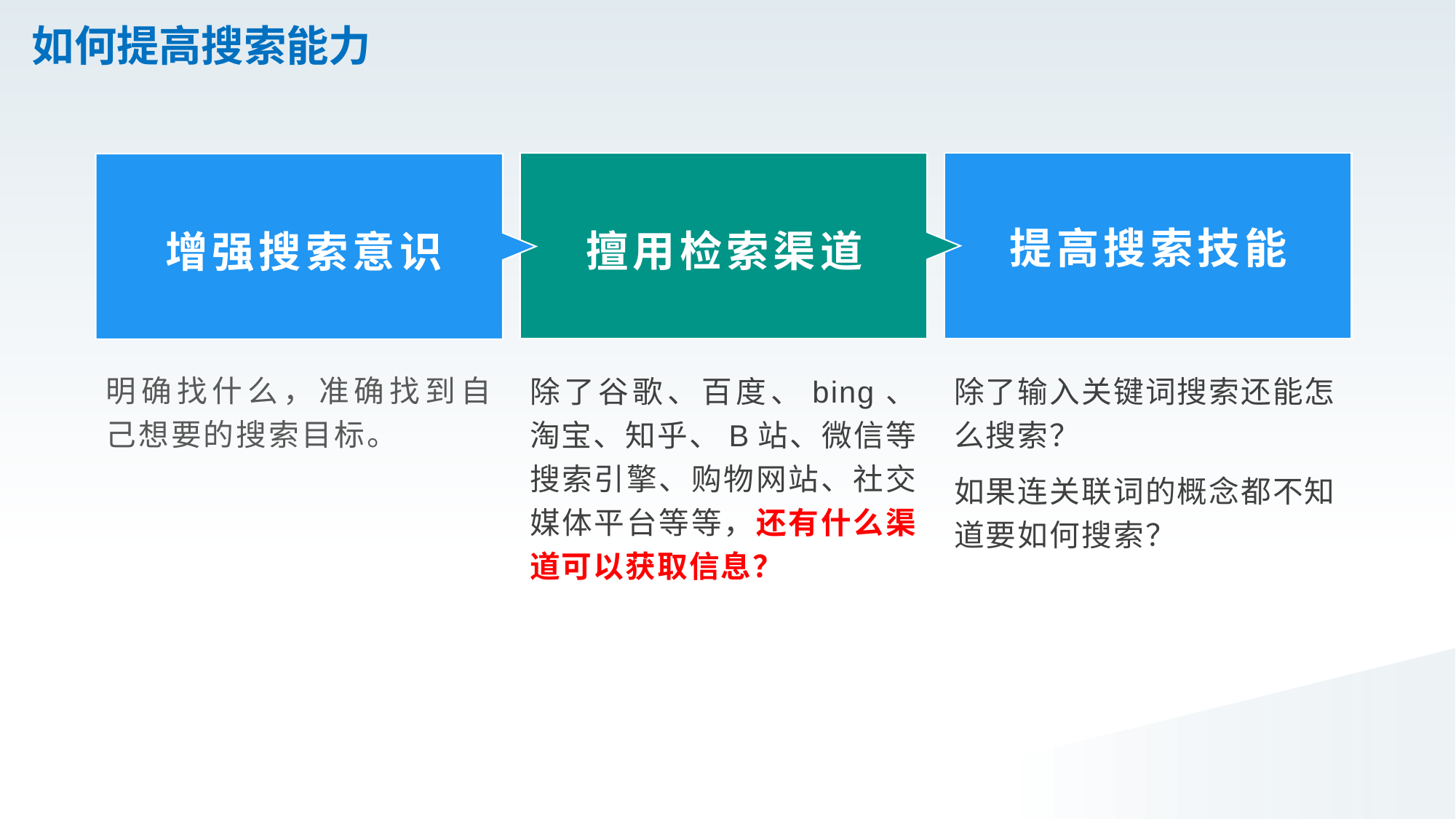

如何提高搜索能力

提高搜索技能
擅用检索渠道
增强搜索意识
明确找什么，准确找到自己想要的搜索目标。
除了谷歌、百度、bing、淘宝、知乎、B站、微信等搜索引擎、购物网站、社交媒体平台等等，还有什么渠道可以获取信息？
除了输入关键词搜索还能怎么搜索？
如果连关联词的概念都不知道要如何搜索？